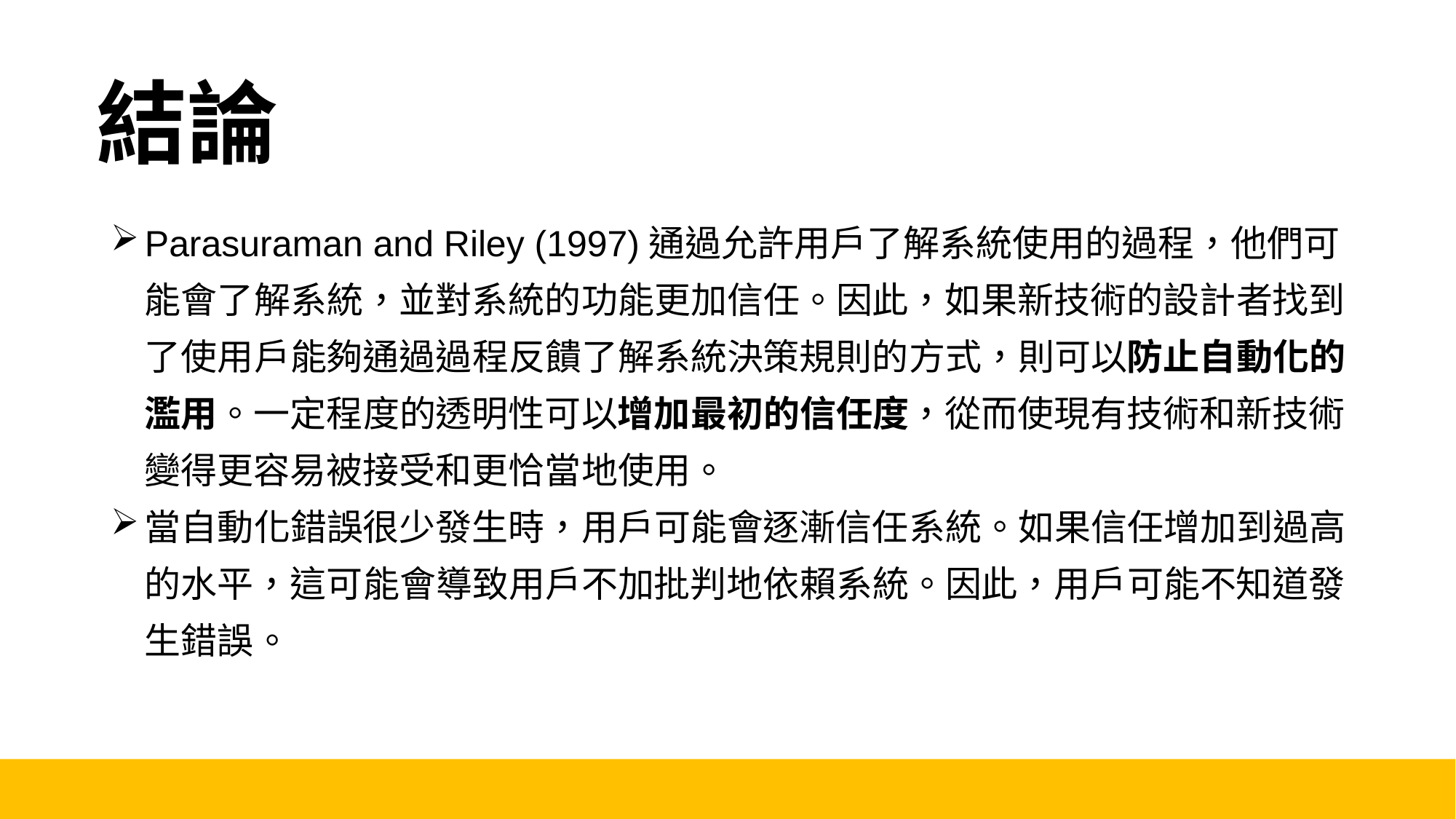

結論
Parasuraman and Riley (1997)通過允許用戶了解系統使用的過程，他們可能會了解系統，並對系統的功能更加信任。因此，如果新技術的設計者找到了使用戶能夠通過過程反饋了解系統決策規則的方式，則可以防止自動化的濫用。一定程度的透明性可以增加最初的信任度，從而使現有技術和新技術變得更容易被接受和更恰當地使用。
當自動化錯誤很少發生時，用戶可能會逐漸信任系統。如果信任增加到過高的水平，這可能會導致用戶不加批判地依賴系統。因此，用戶可能不知道發生錯誤。

15